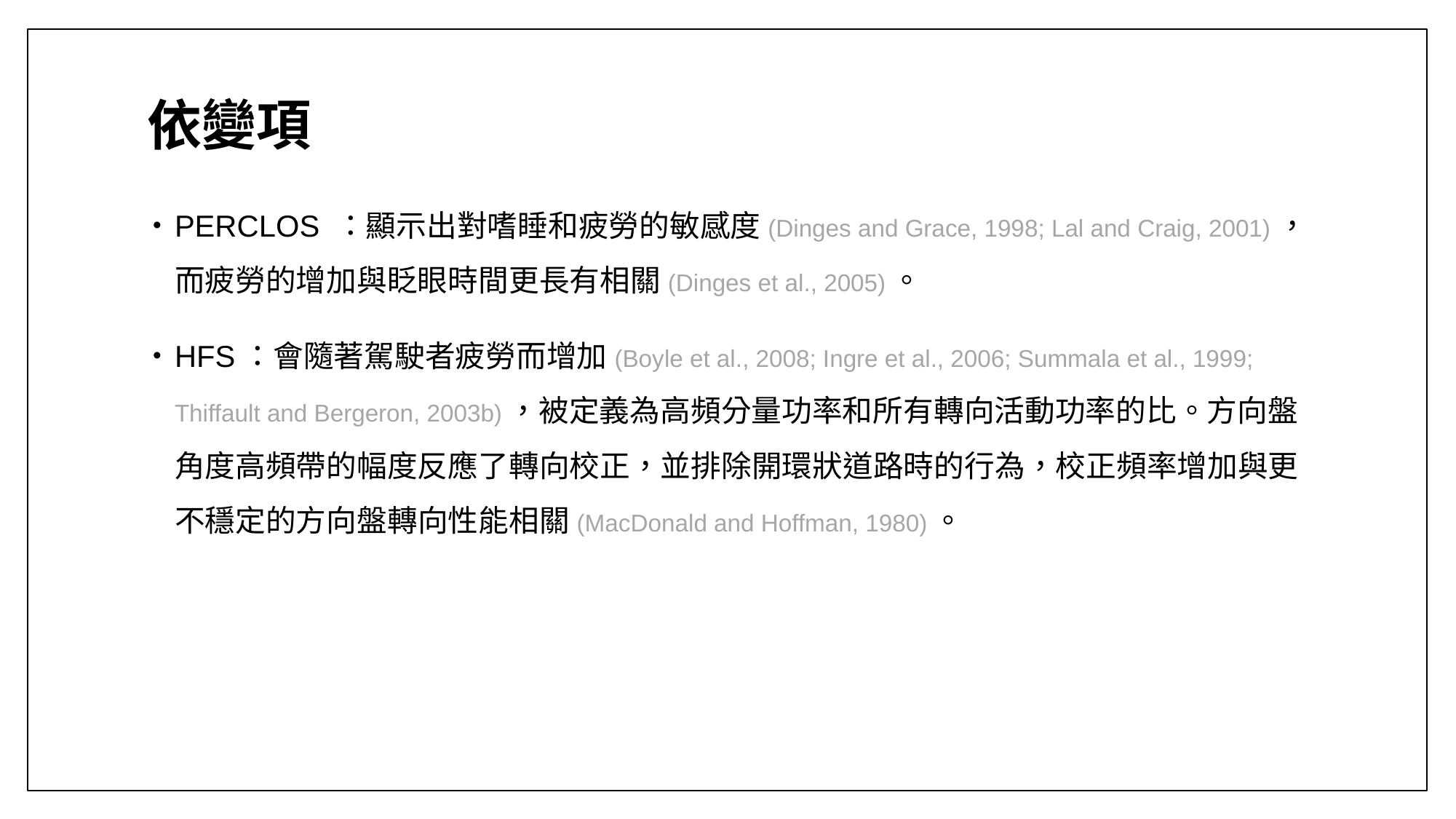

# 依變項
PERCLOS ：顯示出對嗜睡和疲勞的敏感度(Dinges and Grace, 1998; Lal and Craig, 2001)，而疲勞的增加與眨眼時間更長有相關(Dinges et al., 2005)。
HFS：會隨著駕駛者疲勞而增加(Boyle et al., 2008; Ingre et al., 2006; Summala et al., 1999; Thiffault and Bergeron, 2003b)，被定義為高頻分量功率和所有轉向活動功率的比。方向盤角度高頻帶的幅度反應了轉向校正，並排除開環狀道路時的行為，校正頻率增加與更不穩定的方向盤轉向性能相關(MacDonald and Hoffman, 1980)。